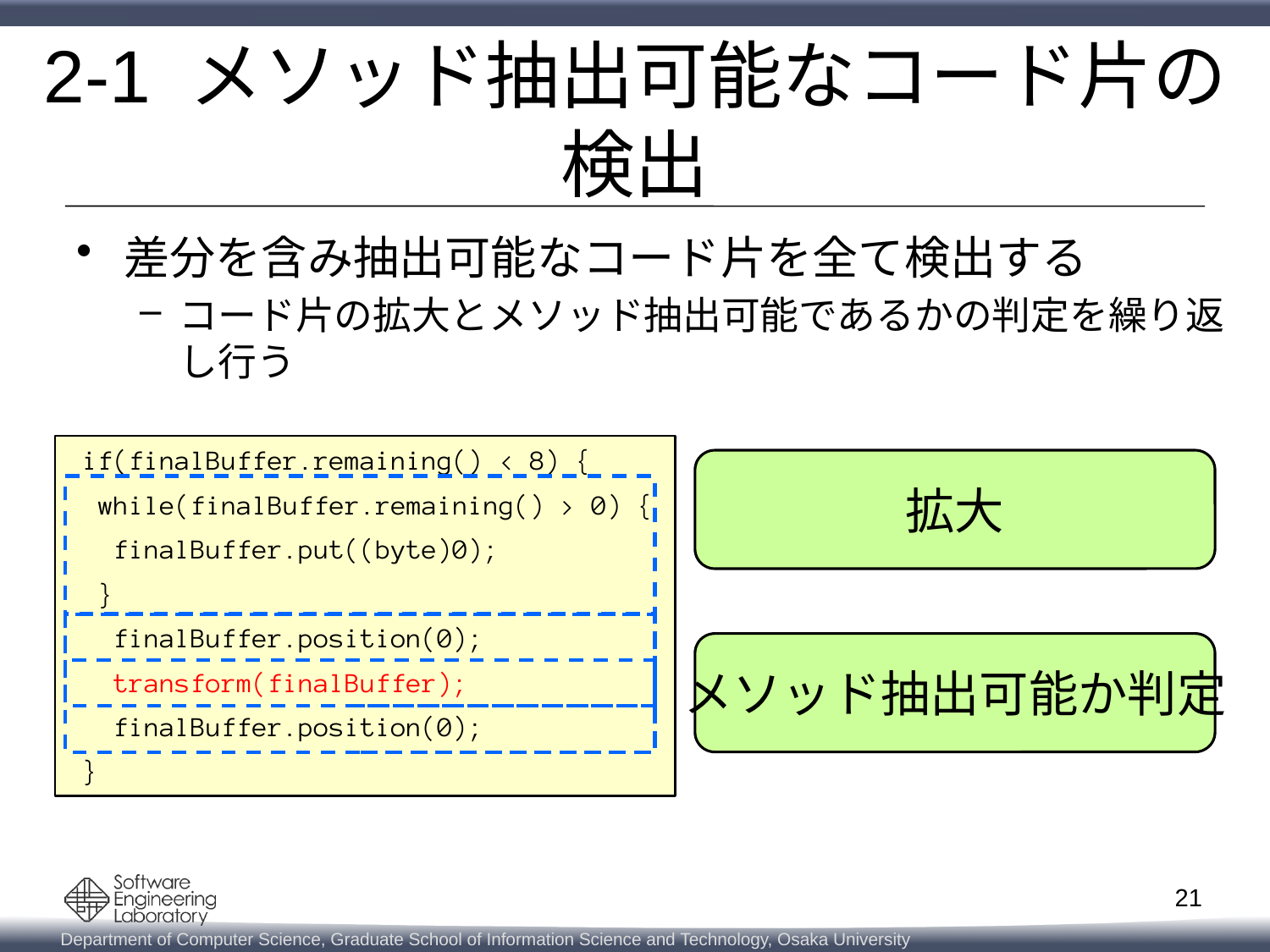

# 2-1 メソッド抽出可能なコード片の検出
差分を含み抽出可能なコード片を全て検出する
コード片の拡大とメソッド抽出可能であるかの判定を繰り返し行う
 if(finalBuffer.remaining() < 8) {
  while(finalBuffer.remaining() > 0) {
   finalBuffer.put((byte)0);
  }
   finalBuffer.position(0);
   transform(finalBuffer);
   finalBuffer.position(0);
 }
拡大

メソッド抽出可能か判定

21